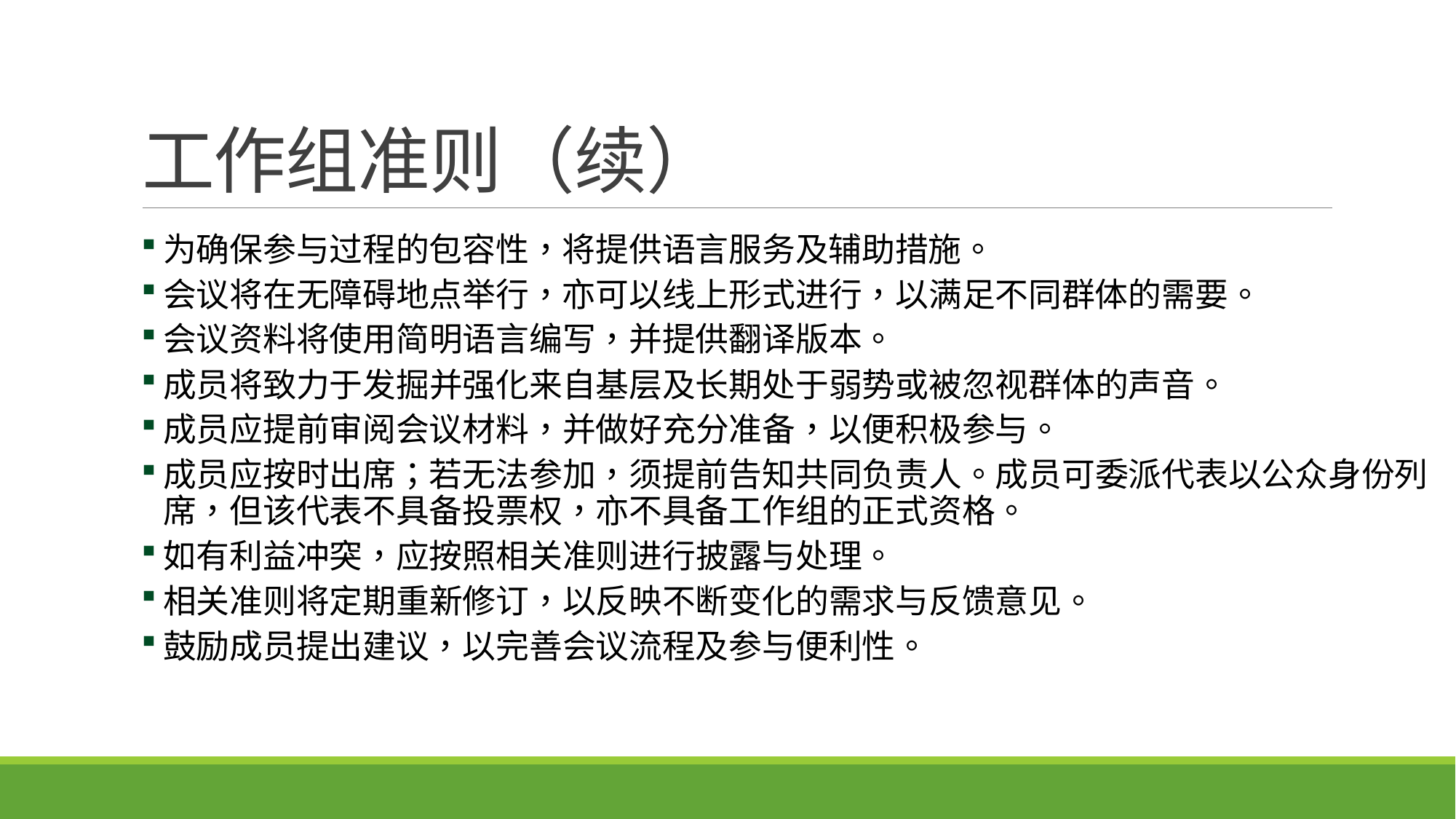

# 工作组准则（续）
为确保参与过程的包容性，将提供语言服务及辅助措施。
会议将在无障碍地点举行，亦可以线上形式进行，以满足不同群体的需要。
会议资料将使用简明语言编写，并提供翻译版本。
成员将致力于发掘并强化来自基层及长期处于弱势或被忽视群体的声音。
成员应提前审阅会议材料，并做好充分准备，以便积极参与。
成员应按时出席；若无法参加，须提前告知共同负责人。成员可委派代表以公众身份列席，但该代表不具备投票权，亦不具备工作组的正式资格。
如有利益冲突，应按照相关准则进行披露与处理。
相关准则将定期重新修订，以反映不断变化的需求与反馈意见。
鼓励成员提出建议，以完善会议流程及参与便利性。